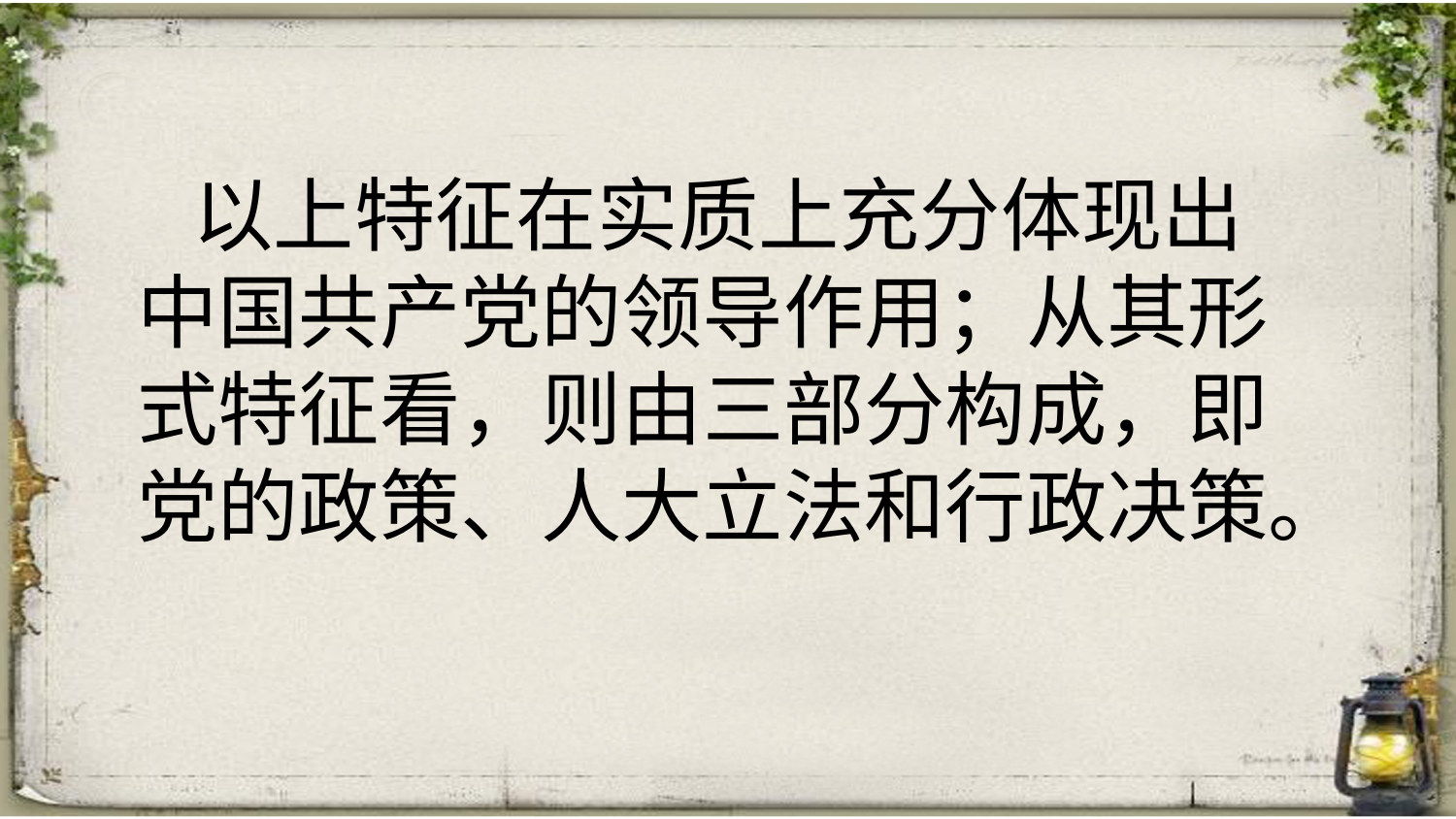

以上特征在实质上充分体现出中国共产党的领导作用；从其形式特征看，则由三部分构成，即党的政策、人大立法和行政决策。